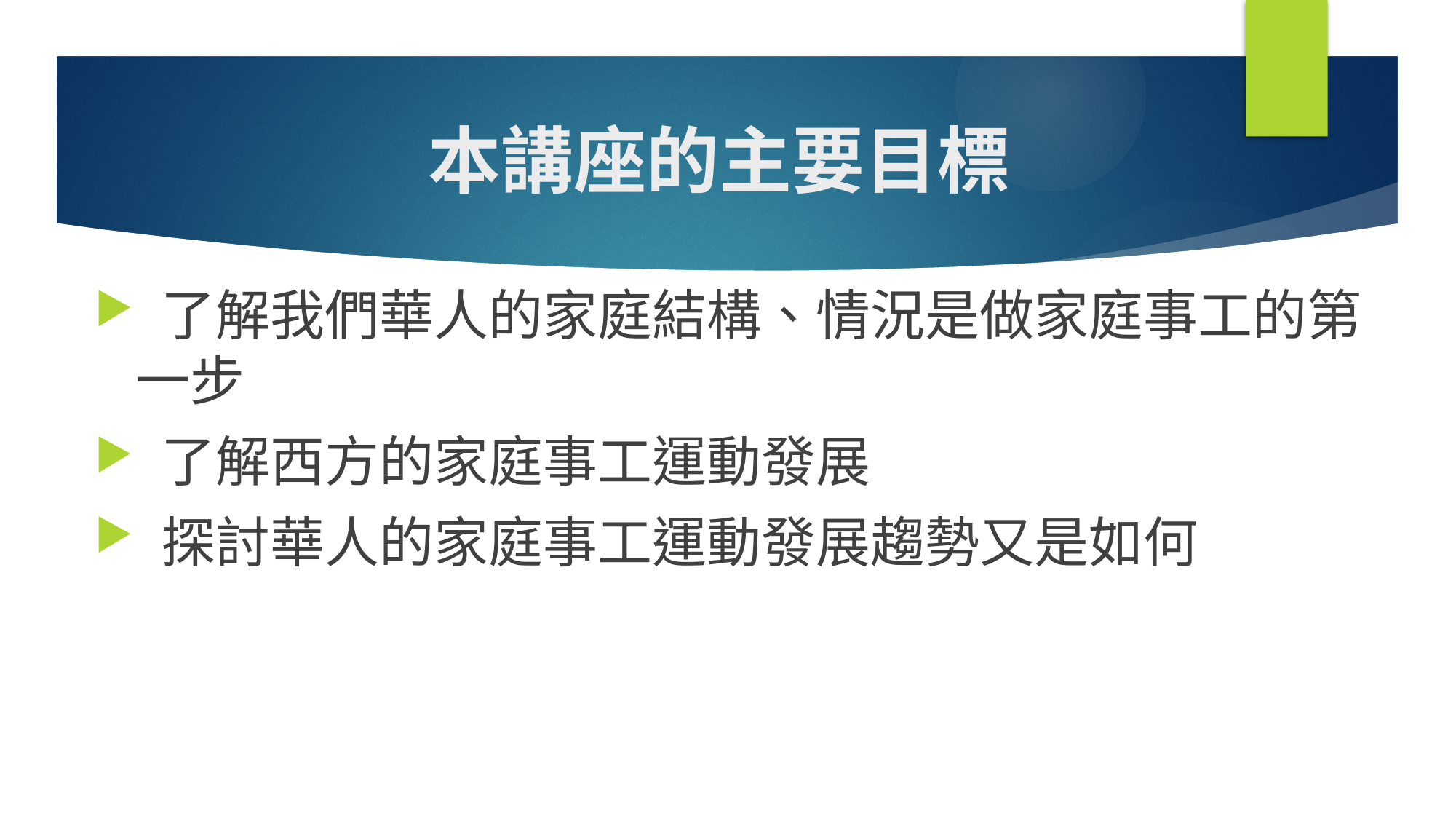

# 本講座的主要目標
 了解我們華人的家庭結構、情況是做家庭事工的第一步
 了解西方的家庭事工運動發展
 探討華人的家庭事工運動發展趨勢又是如何